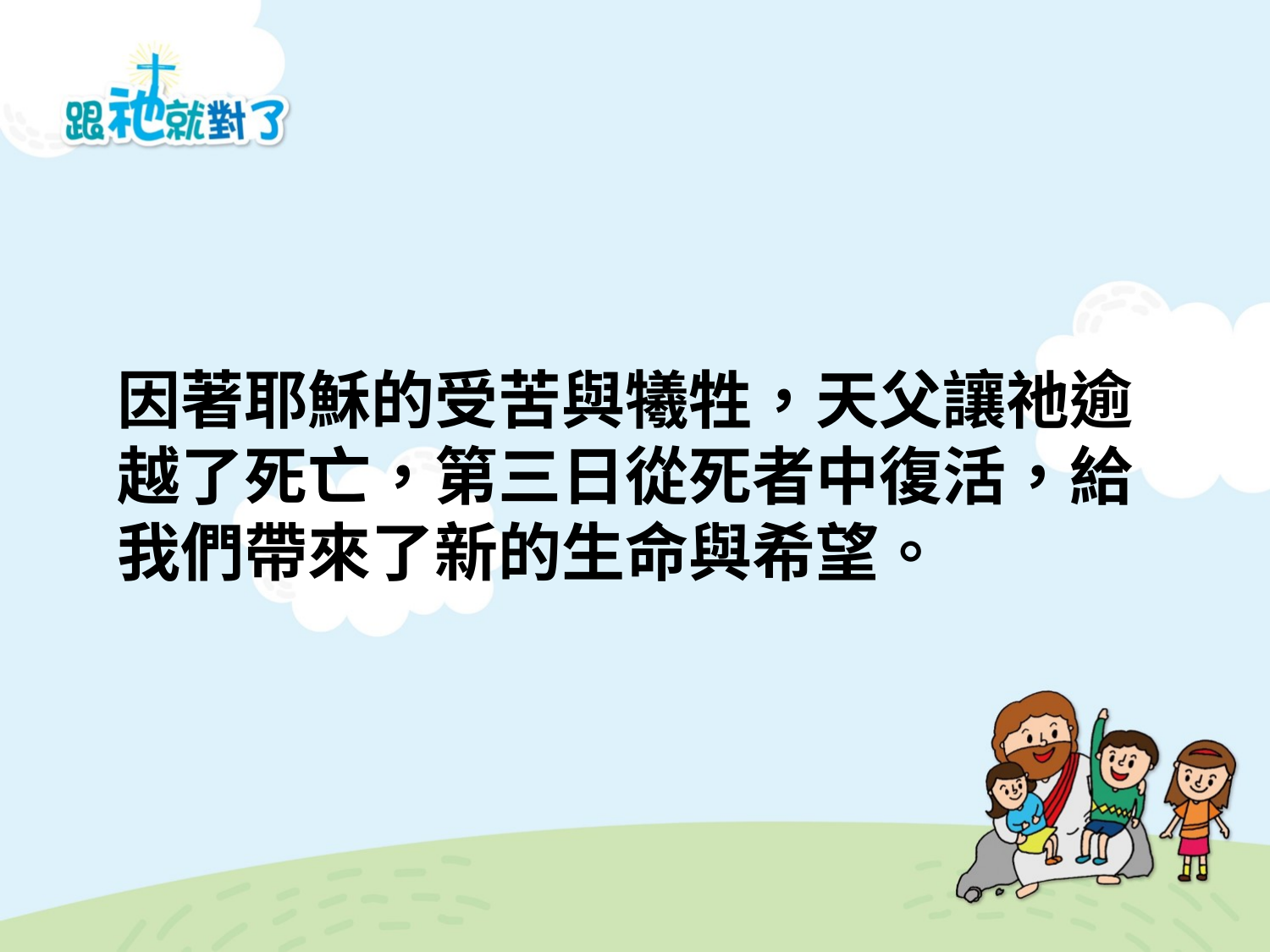

因著耶穌的受苦與犧牲，天父讓祂逾越了死亡，第三日從死者中復活，給我們帶來了新的生命與希望。